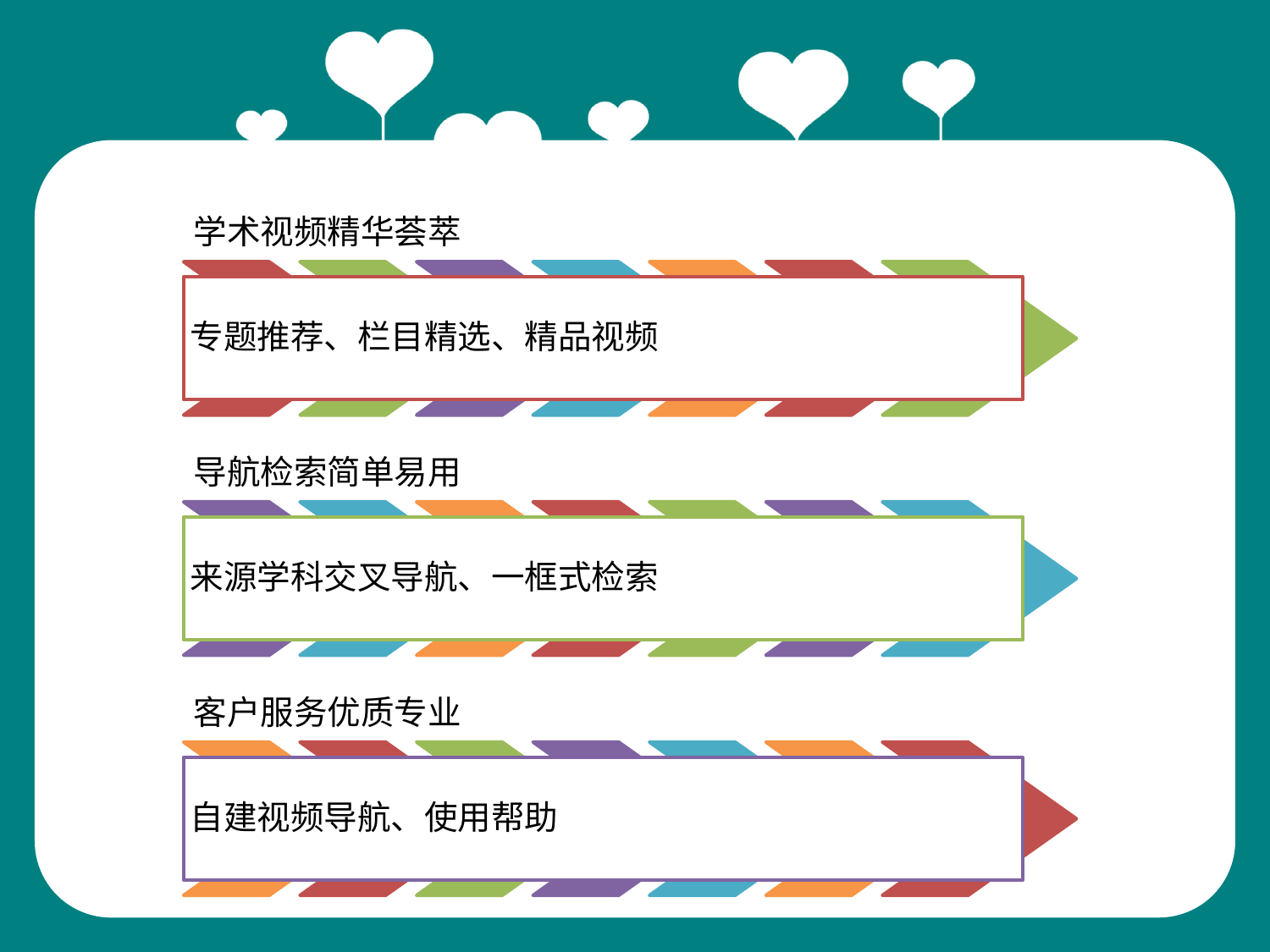

学术视频精华荟萃
专题推荐、栏目精选、精品视频
导航检索简单易用
来源学科交叉导航、一框式检索
客户服务优质专业
自建视频导航、使用帮助